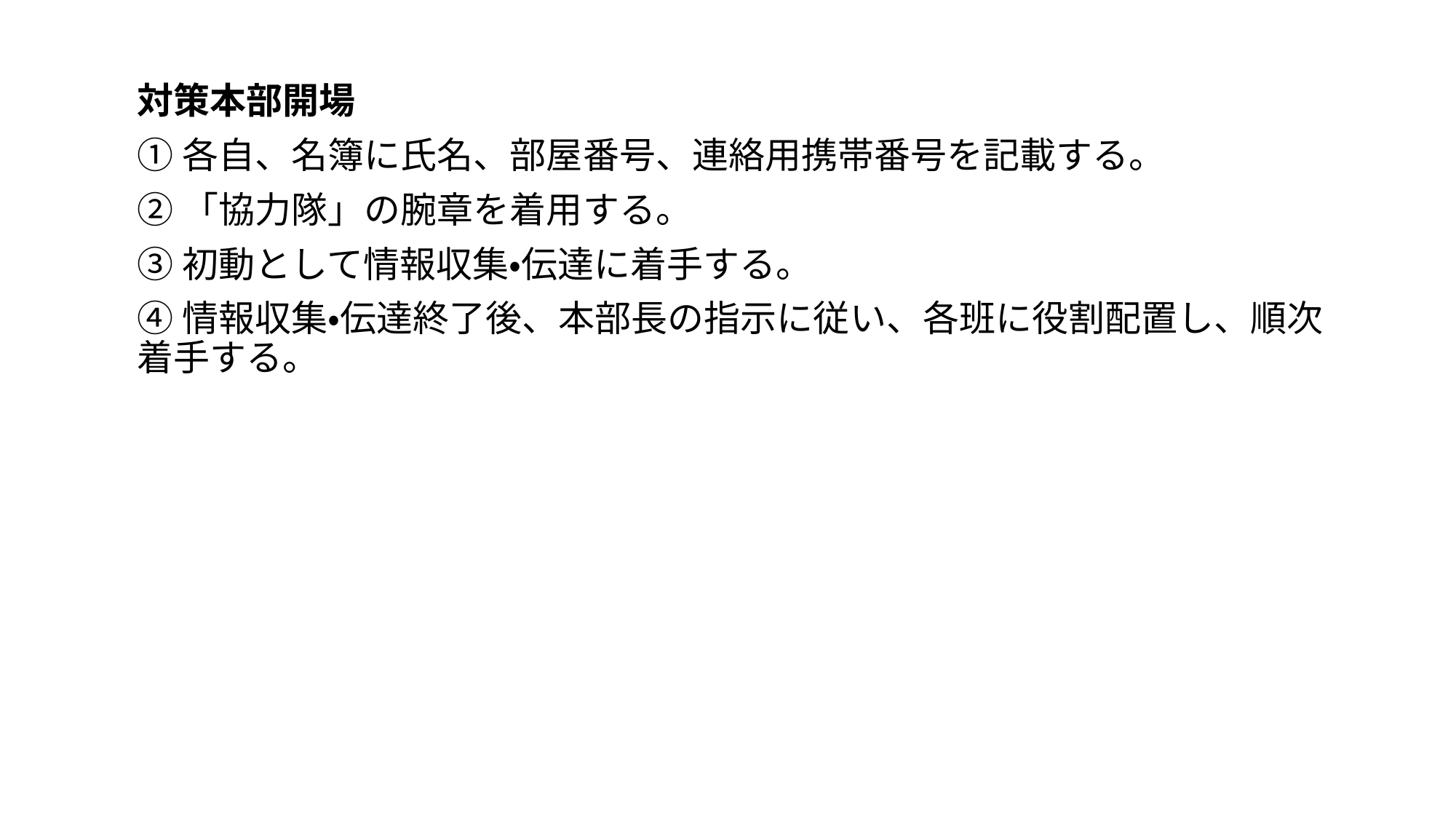

対策本部開場
①各自、名簿に氏名、部屋番号、連絡用携帯番号を記載する。
②「協力隊」の腕章を着用する。
③初動として情報収集・伝達に着手する。
④情報収集・伝達終了後、本部長の指示に従い、各班に役割配置し、順次着手する。